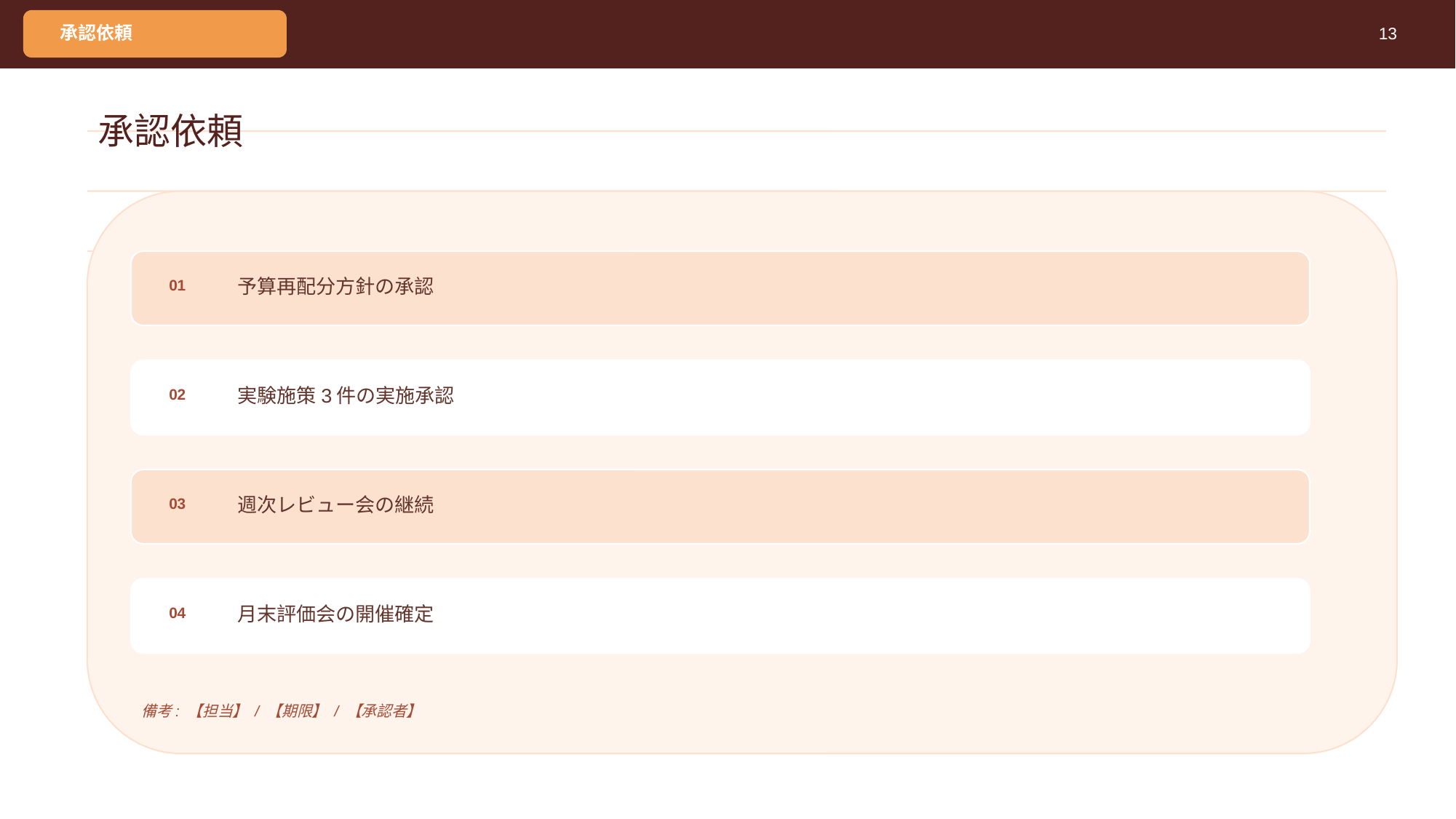

承認依頼
13
承認依頼

予算再配分方針の承認
01

実験施策3件の実施承認
02

週次レビュー会の継続
03

月末評価会の開催確定
04

備考: 【担当】 / 【期限】 / 【承認者】